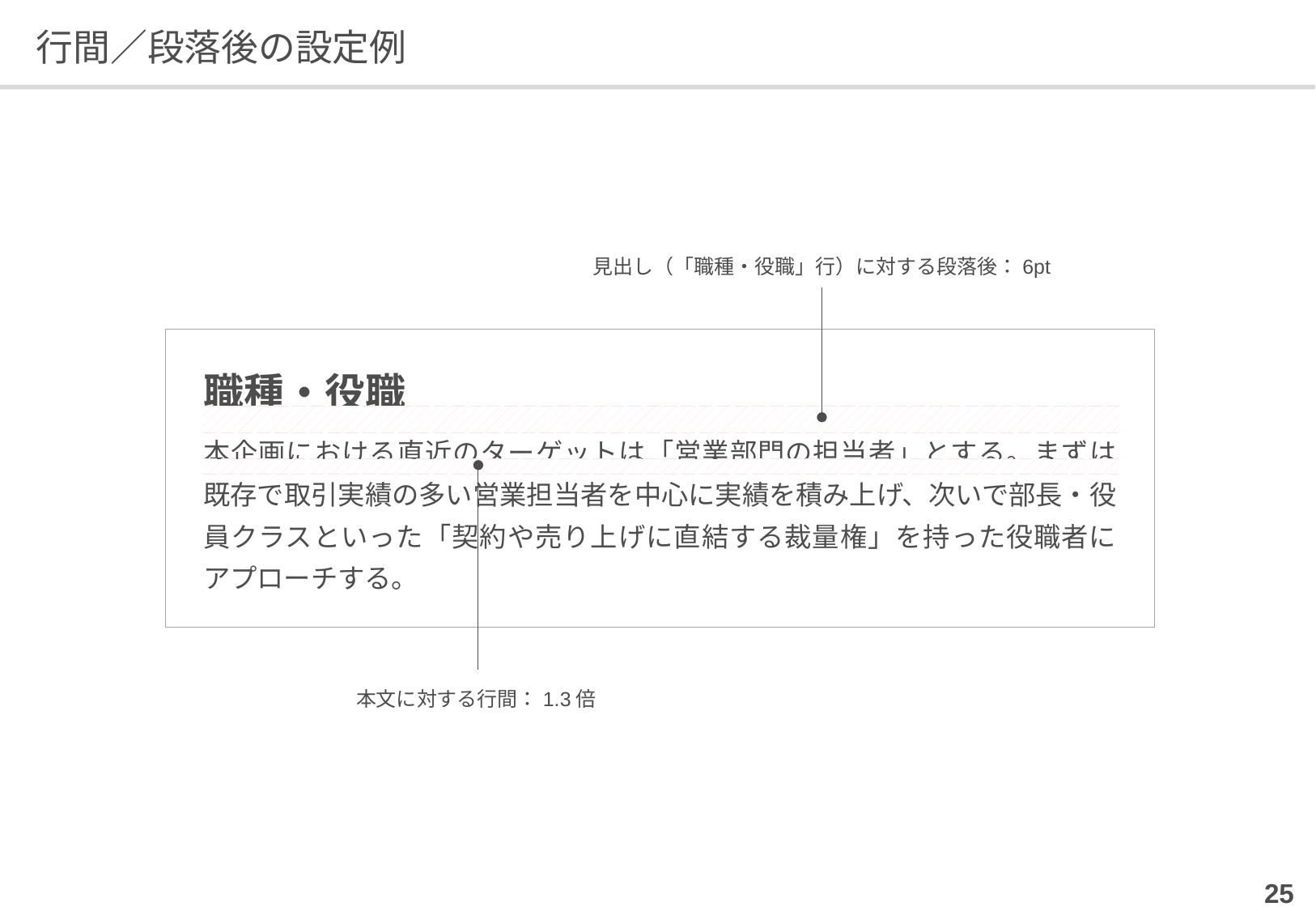

# 行間／段落後の設定例
見出し（「職種・役職」行）に対する段落後：6pt
職種・役職
本企画における直近のターゲットは「営業部門の担当者」とする。まずは既存で取引実績の多い営業担当者を中心に実績を積み上げ、次いで部長・役員クラスといった「契約や売り上げに直結する裁量権」を持った役職者にアプローチする。
|  |
| --- |
|  |
| --- |
本文に対する行間：1.3倍
25